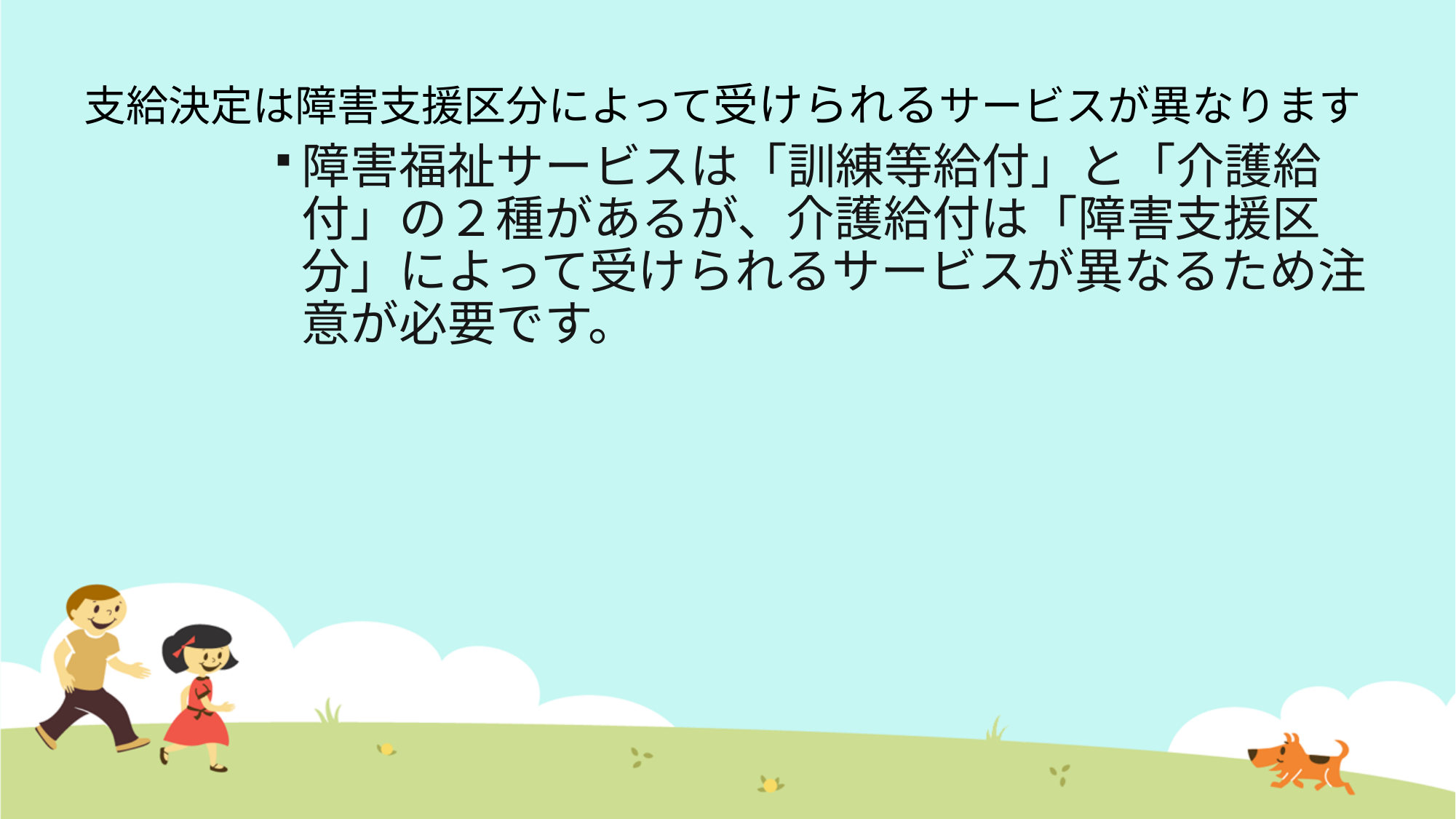

# 支給決定は障害支援区分によって受けられるサービスが異なります
障害福祉サービスは「訓練等給付」と「介護給付」の２種があるが、介護給付は「障害支援区分」によって受けられるサービスが異なるため注意が必要です。